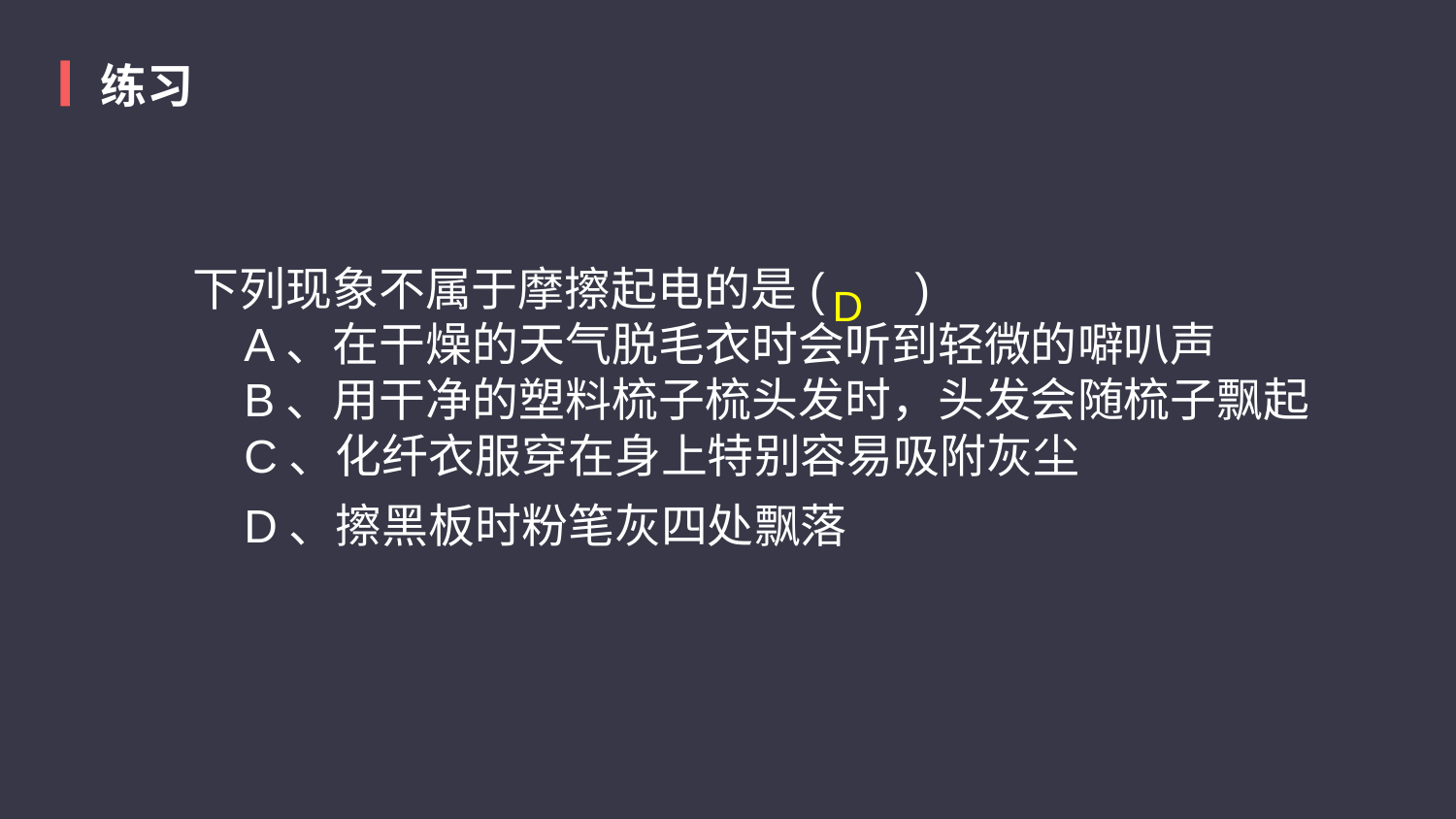

练习

下列现象不属于摩擦起电的是(       )
    A、在干燥的天气脱毛衣时会听到轻微的噼叭声
    B、用干净的塑料梳子梳头发时，头发会随梳子飘起
    C、化纤衣服穿在身上特别容易吸附灰尘
    D、擦黑板时粉笔灰四处飘落
D